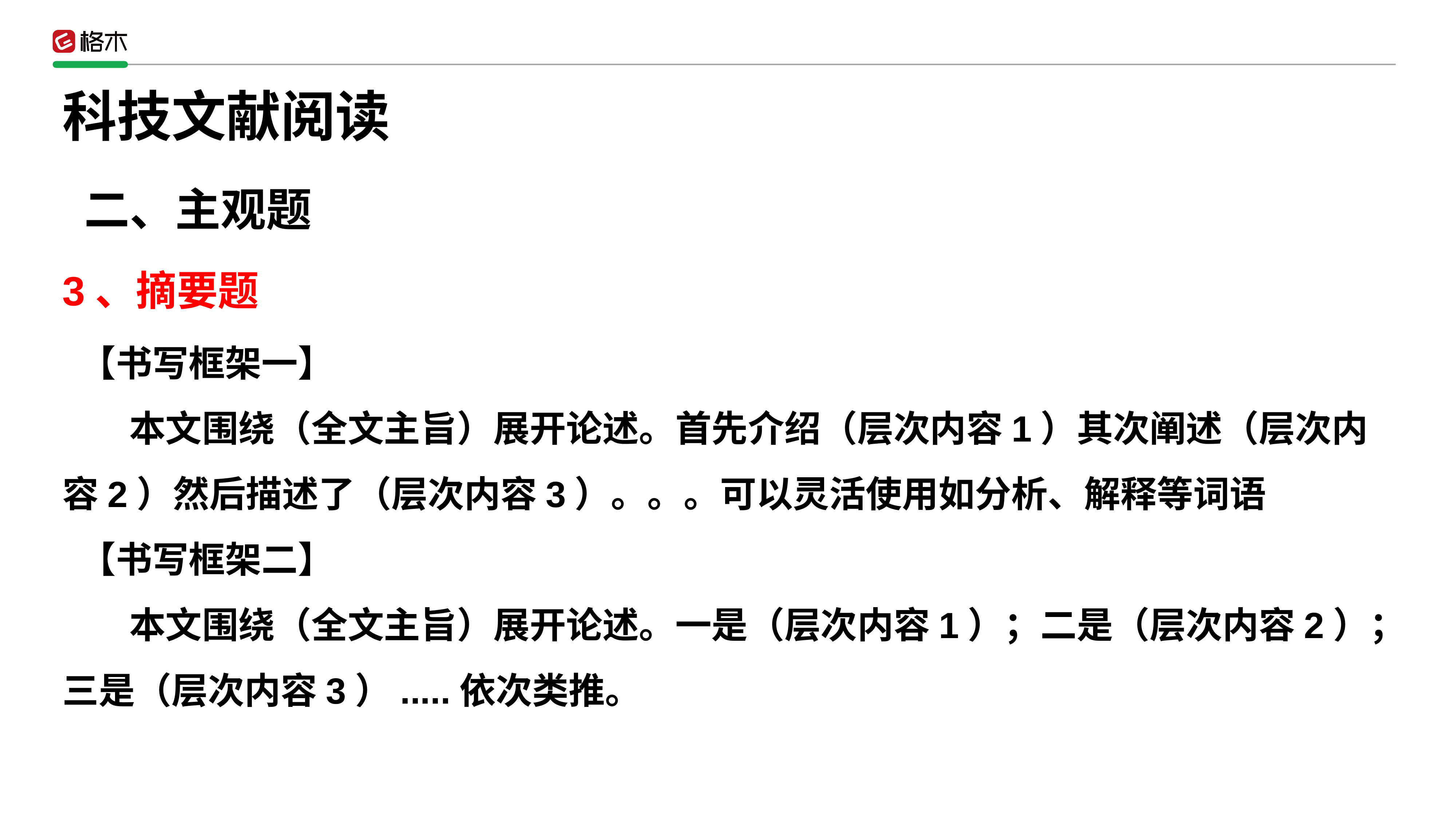

科技文献阅读
二、主观题
3、摘要题
 【书写框架一】
       本文围绕（全文主旨）展开论述。首先介绍（层次内容1）其次阐述（层次内容2）然后描述了（层次内容3）。。。可以灵活使用如分析、解释等词语
 【书写框架二】
       本文围绕（全文主旨）展开论述。一是（层次内容1）；二是（层次内容2）；三是（层次内容3）.....依次类推。